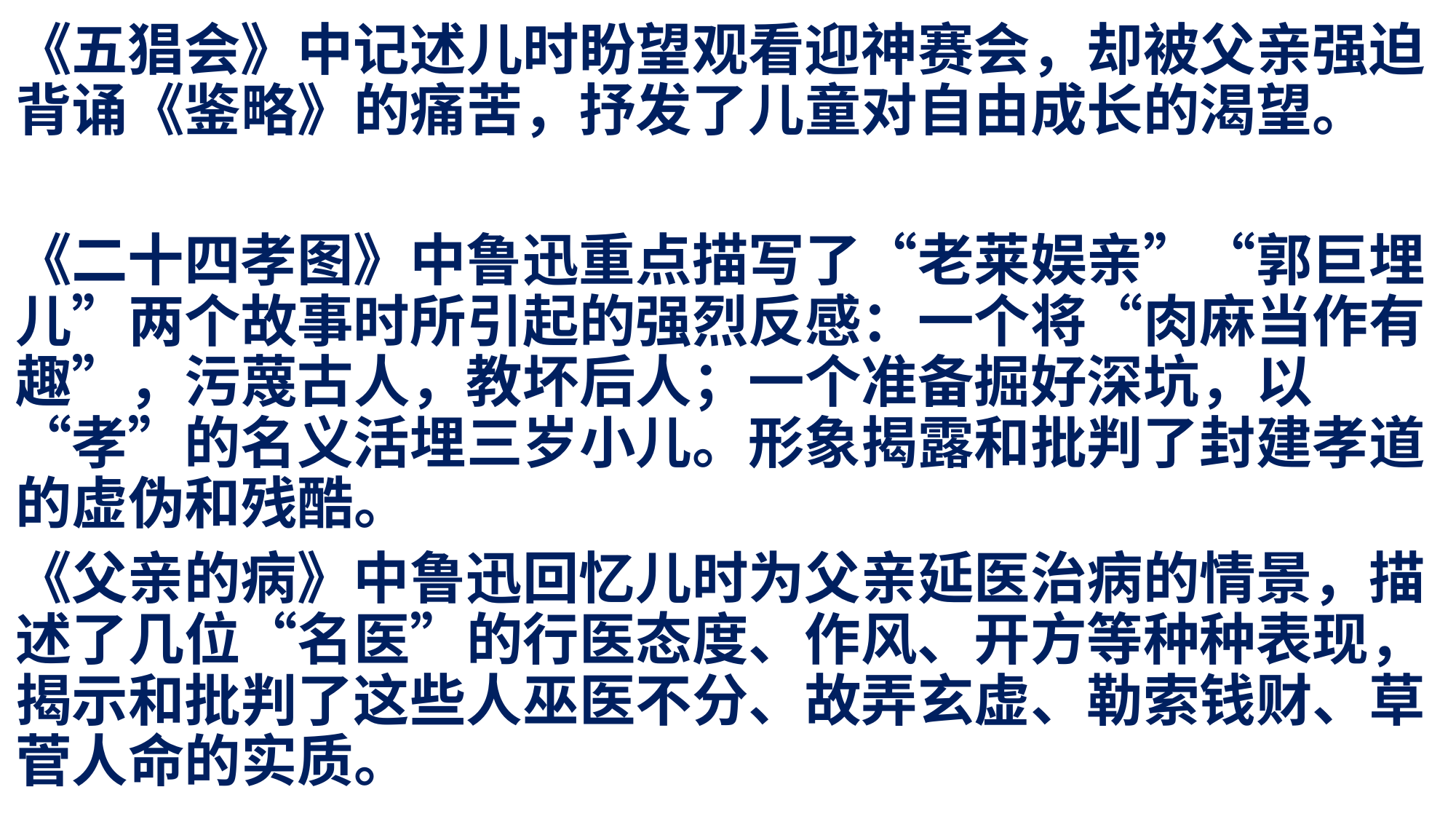

《五猖会》中记述儿时盼望观看迎神赛会，却被父亲强迫背诵《鉴略》的痛苦，抒发了儿童对自由成长的渴望。

《二十四孝图》中鲁迅重点描写了“老莱娱亲”“郭巨埋儿”两个故事时所引起的强烈反感：一个将“肉麻当作有趣”，污蔑古人，教坏后人；一个准备掘好深坑，以“孝”的名义活埋三岁小儿。形象揭露和批判了封建孝道的虚伪和残酷。
《父亲的病》中鲁迅回忆儿时为父亲延医治病的情景，描述了几位“名医”的行医态度、作风、开方等种种表现，揭示和批判了这些人巫医不分、故弄玄虚、勒索钱财、草菅人命的实质。